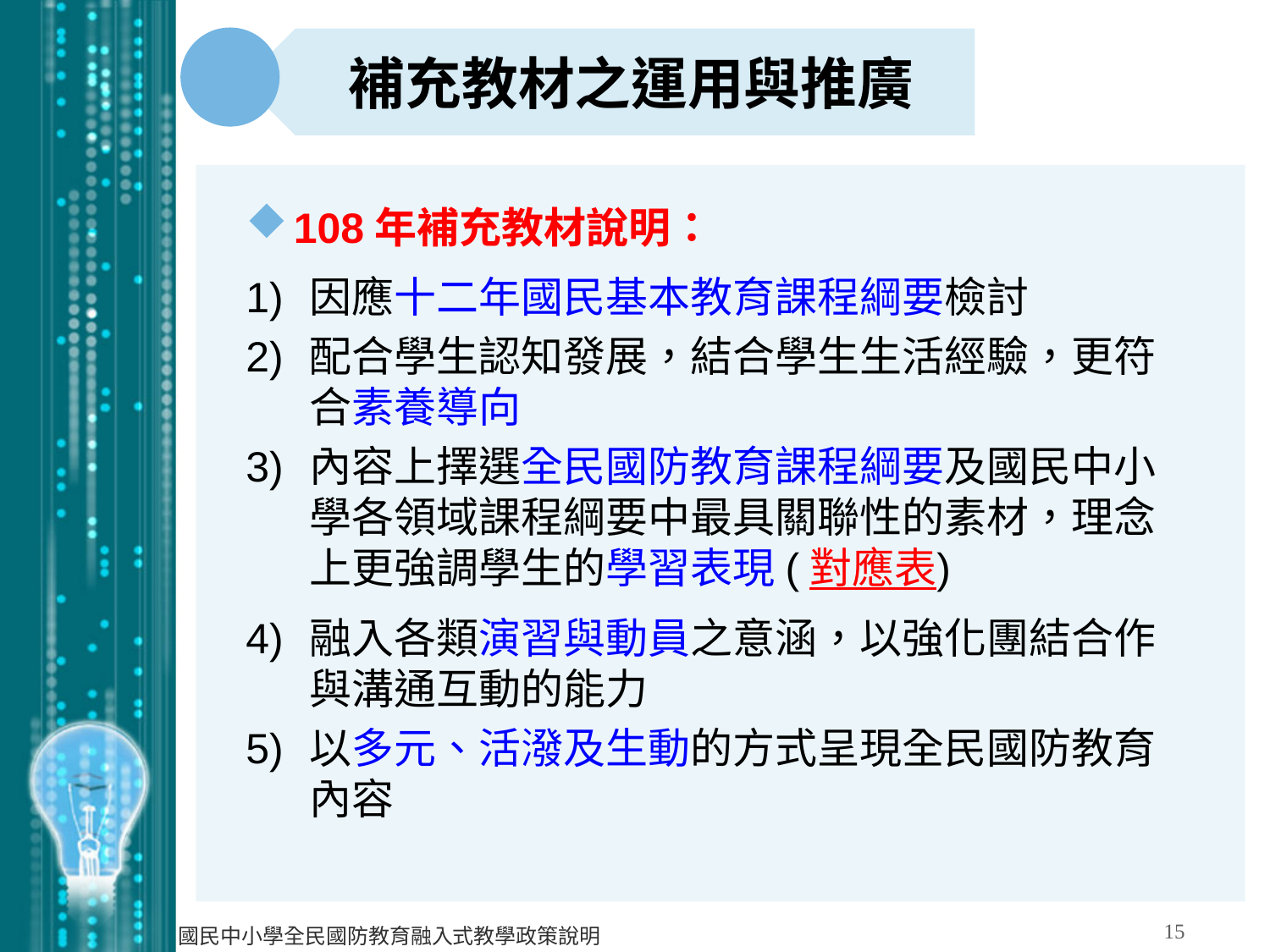

補充教材之運用與推廣
108年補充教材說明：
因應十二年國民基本教育課程綱要檢討
配合學生認知發展，結合學生生活經驗，更符合素養導向
內容上擇選全民國防教育課程綱要及國民中小學各領域課程綱要中最具關聯性的素材，理念上更強調學生的學習表現(對應表)
融入各類演習與動員之意涵，以強化團結合作與溝通互動的能力
以多元、活潑及生動的方式呈現全民國防教育內容
15
國民中小學全民國防教育融入式教學政策說明